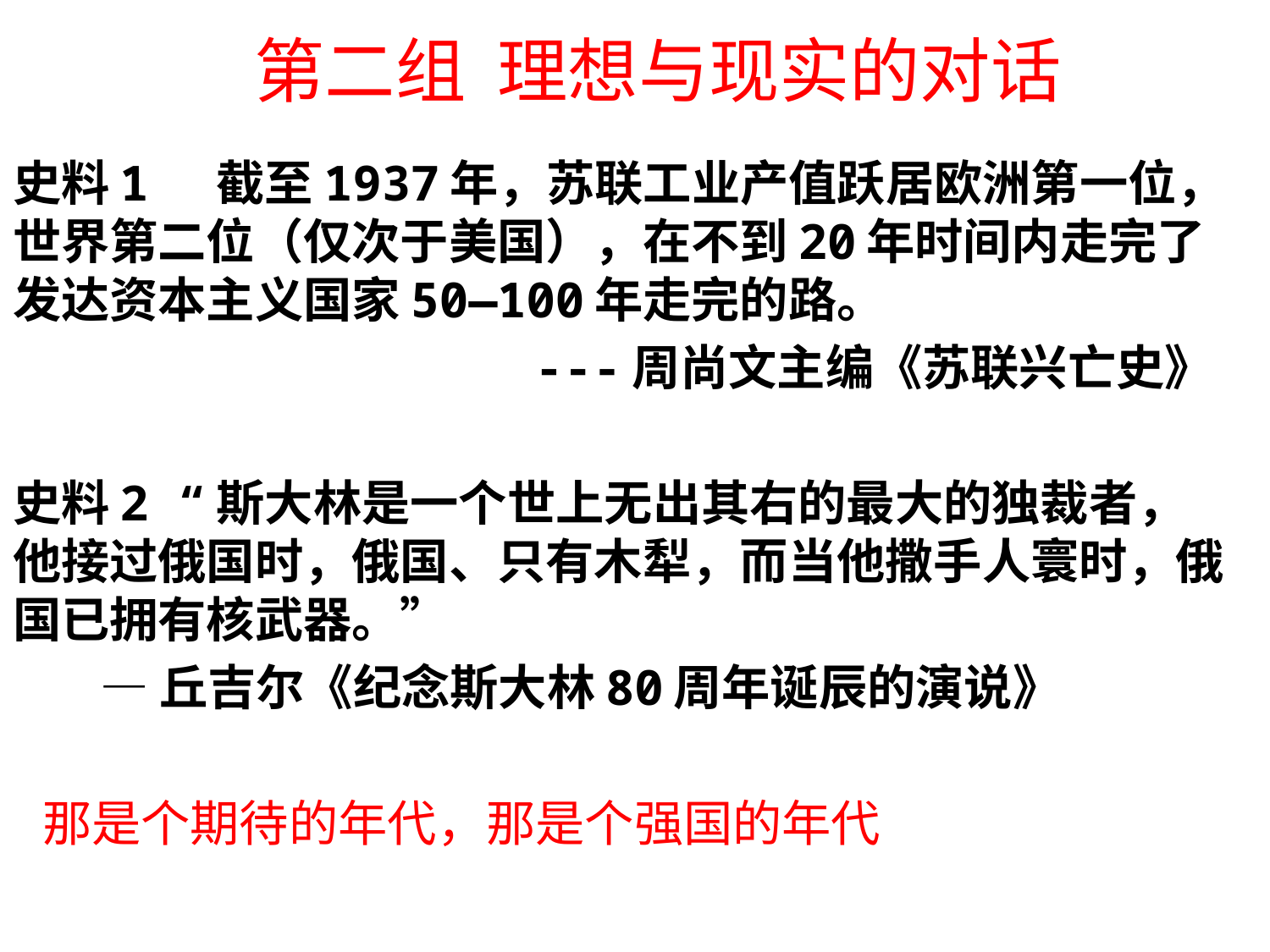

# 第二组  理想与现实的对话
史料1  截至1937年，苏联工业产值跃居欧洲第一位，世界第二位（仅次于美国），在不到20年时间内走完了发达资本主义国家50—100年走完的路。
                  ---周尚文主编《苏联兴亡史》

史料2 “斯大林是一个世上无出其右的最大的独裁者，他接过俄国时，俄国、只有木犁，而当他撒手人寰时，俄国已拥有核武器。”
        —丘吉尔《纪念斯大林80周年诞辰的演说》

那是个期待的年代，那是个强国的年代